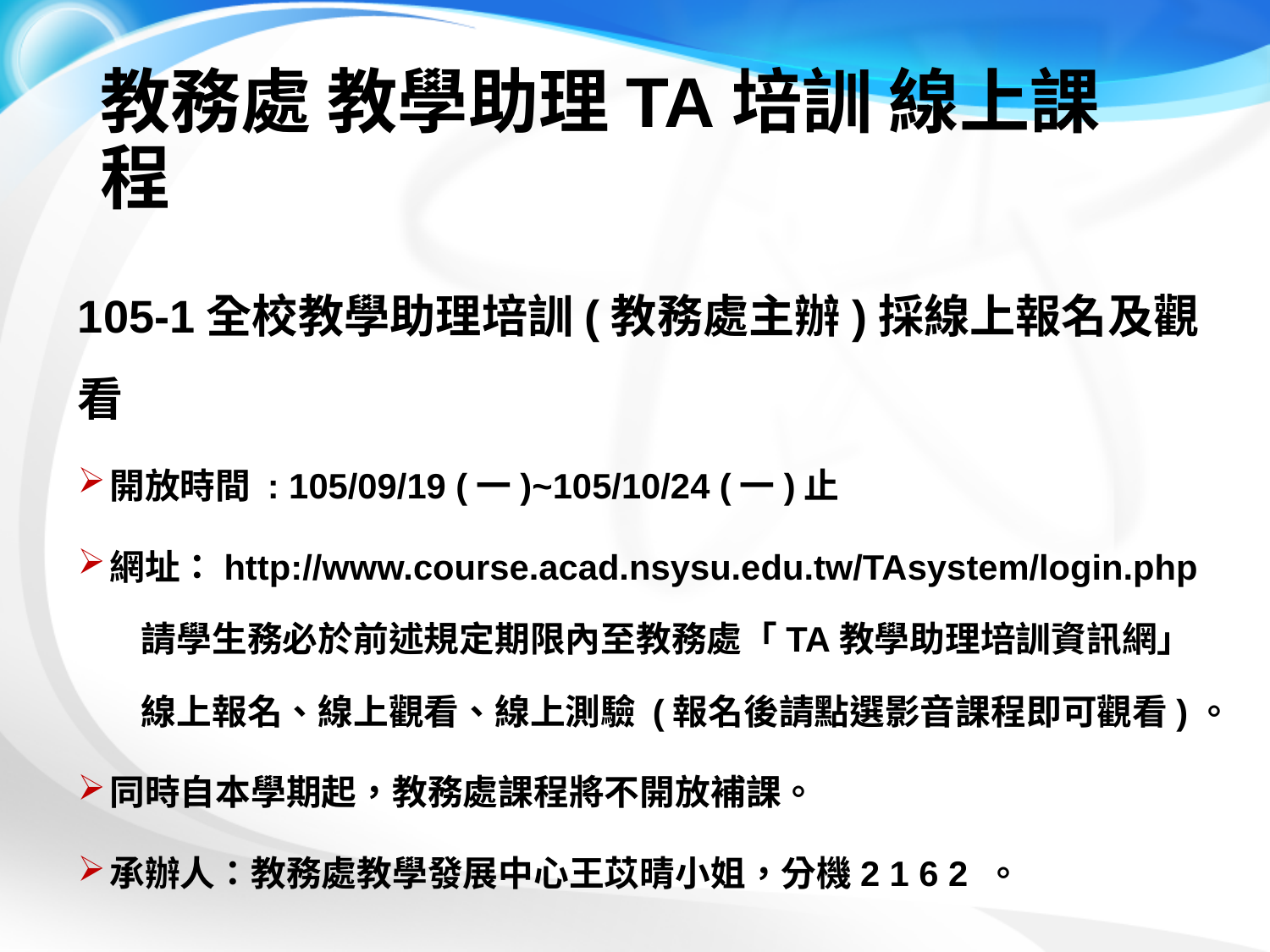

# 教務處 教學助理TA培訓 線上課程
105-1全校教學助理培訓(教務處主辦)採線上報名及觀看
開放時間 : 105/09/19 (一)~105/10/24 (一)止
網址：http://www.course.acad.nsysu.edu.tw/TAsystem/login.php
請學生務必於前述規定期限內至教務處「TA教學助理培訓資訊網」
線上報名、線上觀看、線上測驗 (報名後請點選影音課程即可觀看)。
同時自本學期起，教務處課程將不開放補課。
承辦人：教務處教學發展中心王苡晴小姐，分機2 1 6 2 。